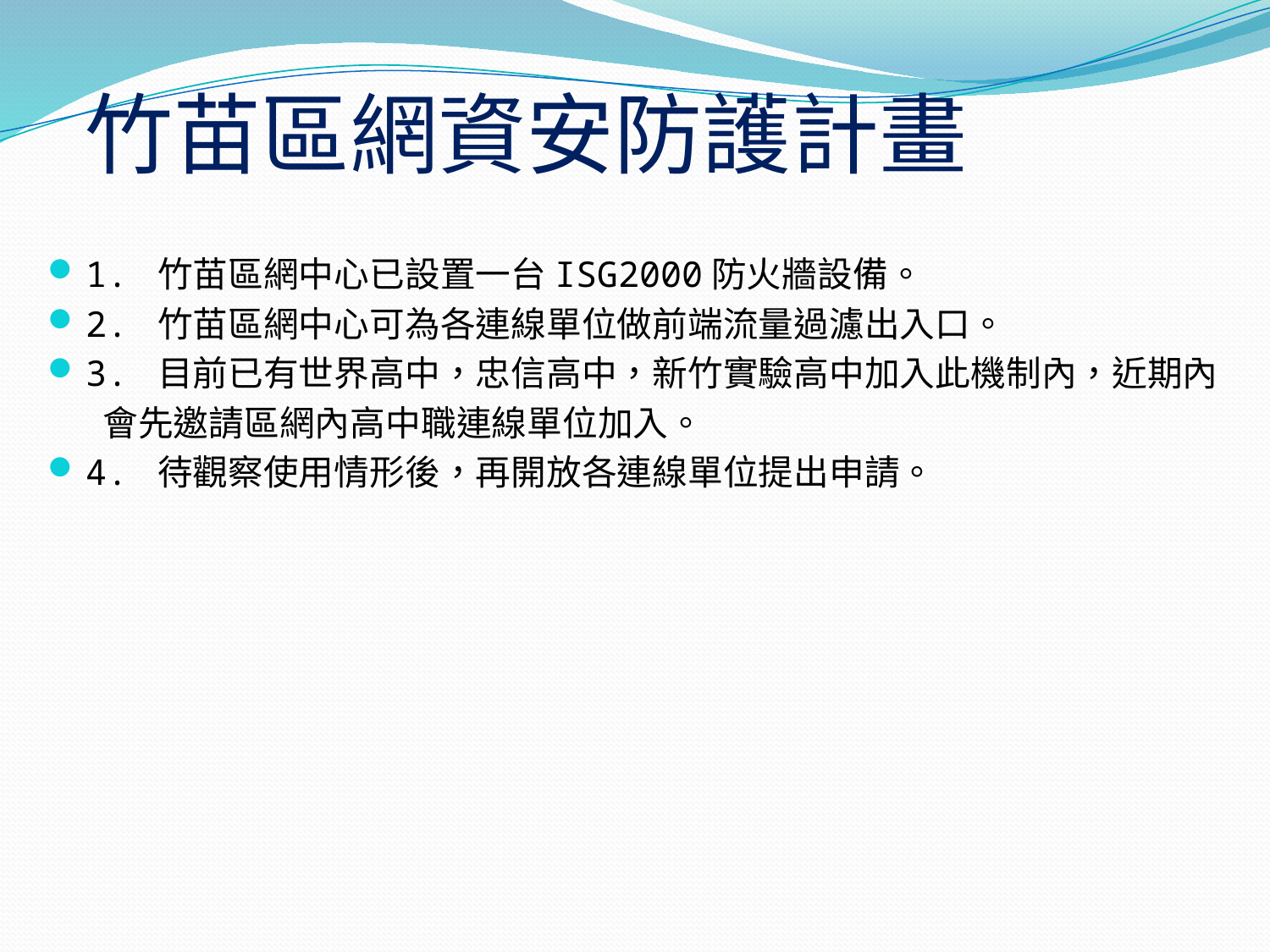

# 竹苗區網資安防護計畫
1. 竹苗區網中心已設置一台ISG2000防火牆設備。
2. 竹苗區網中心可為各連線單位做前端流量過濾出入口。
3. 目前已有世界高中，忠信高中，新竹實驗高中加入此機制內，近期內
      會先邀請區網內高中職連線單位加入。
4. 待觀察使用情形後，再開放各連線單位提出申請。